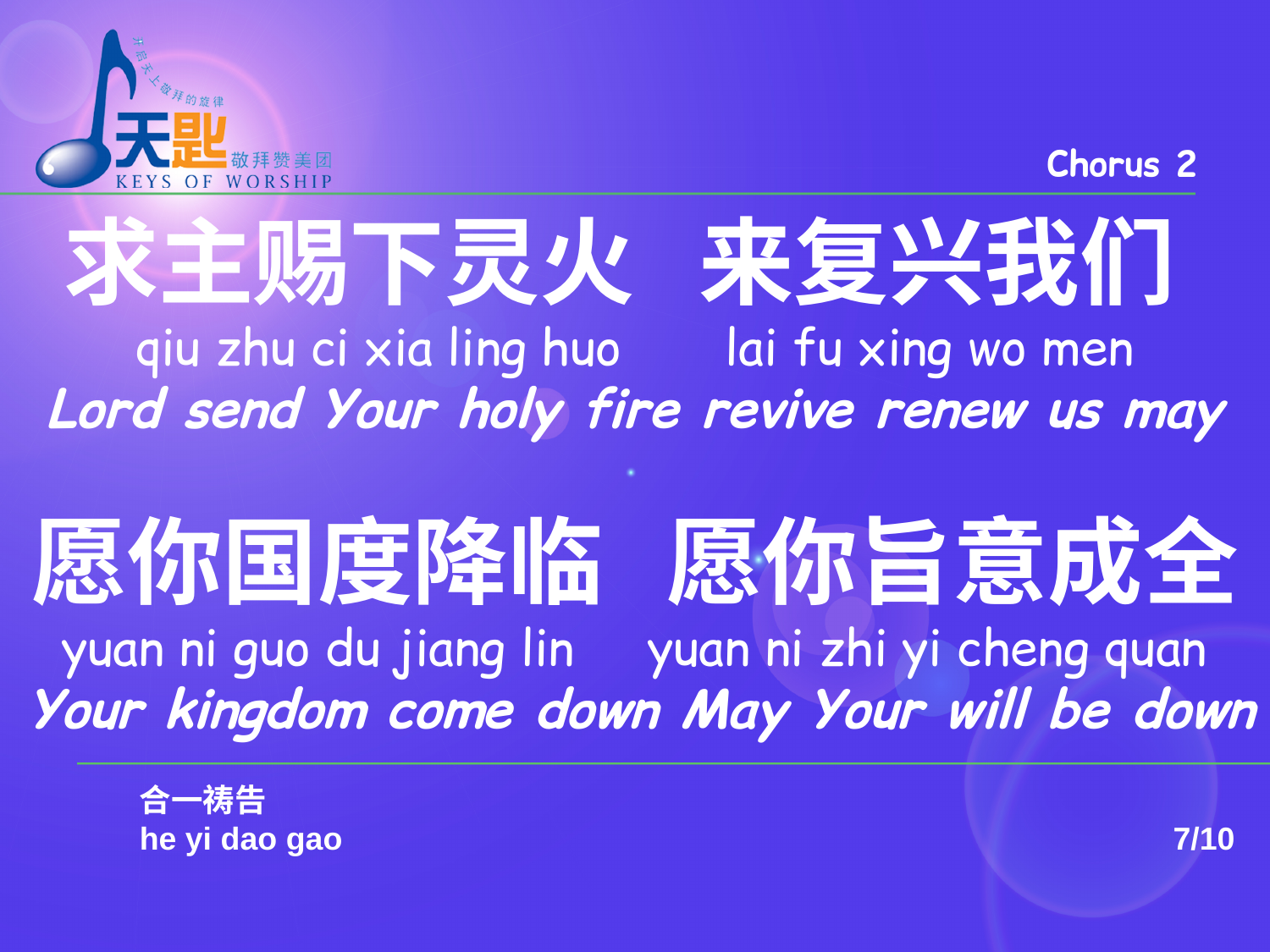

Chorus 2
求主赐下灵火	来复兴我们
qiu zhu ci xia ling huo       lai fu xing wo men
Lord send Your holy fire revive renew us may

愿你国度降临 	愿你旨意成全
yuan ni guo du jiang lin     yuan ni zhi yi cheng quan
 Your kingdom come down May Your will be down
	合一祷告
	he yi dao gao							  7/10